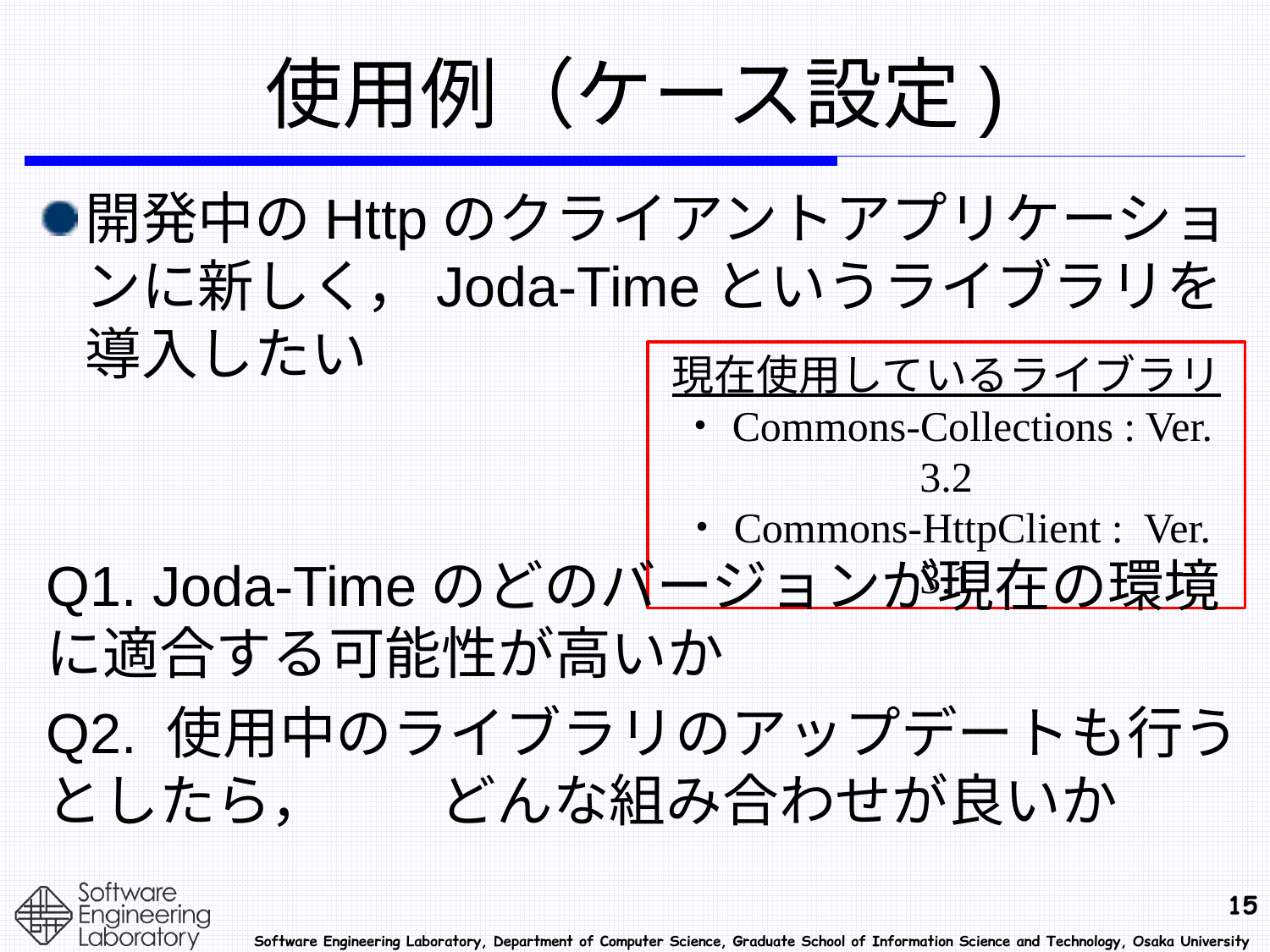

# 使用例（ケース設定)
開発中のHttpのクライアントアプリケーションに新しく，Joda-Timeというライブラリを導入したい
現在使用しているライブラリ
・Commons-Collections : Ver. 3.2
・Commons-HttpClient :  Ver. 3.1
Q1. Joda-Timeのどのバージョンが現在の環境に適合する可能性が高いか
Q2. 使用中のライブラリのアップデートも行うとしたら，　　どんな組み合わせが良いか